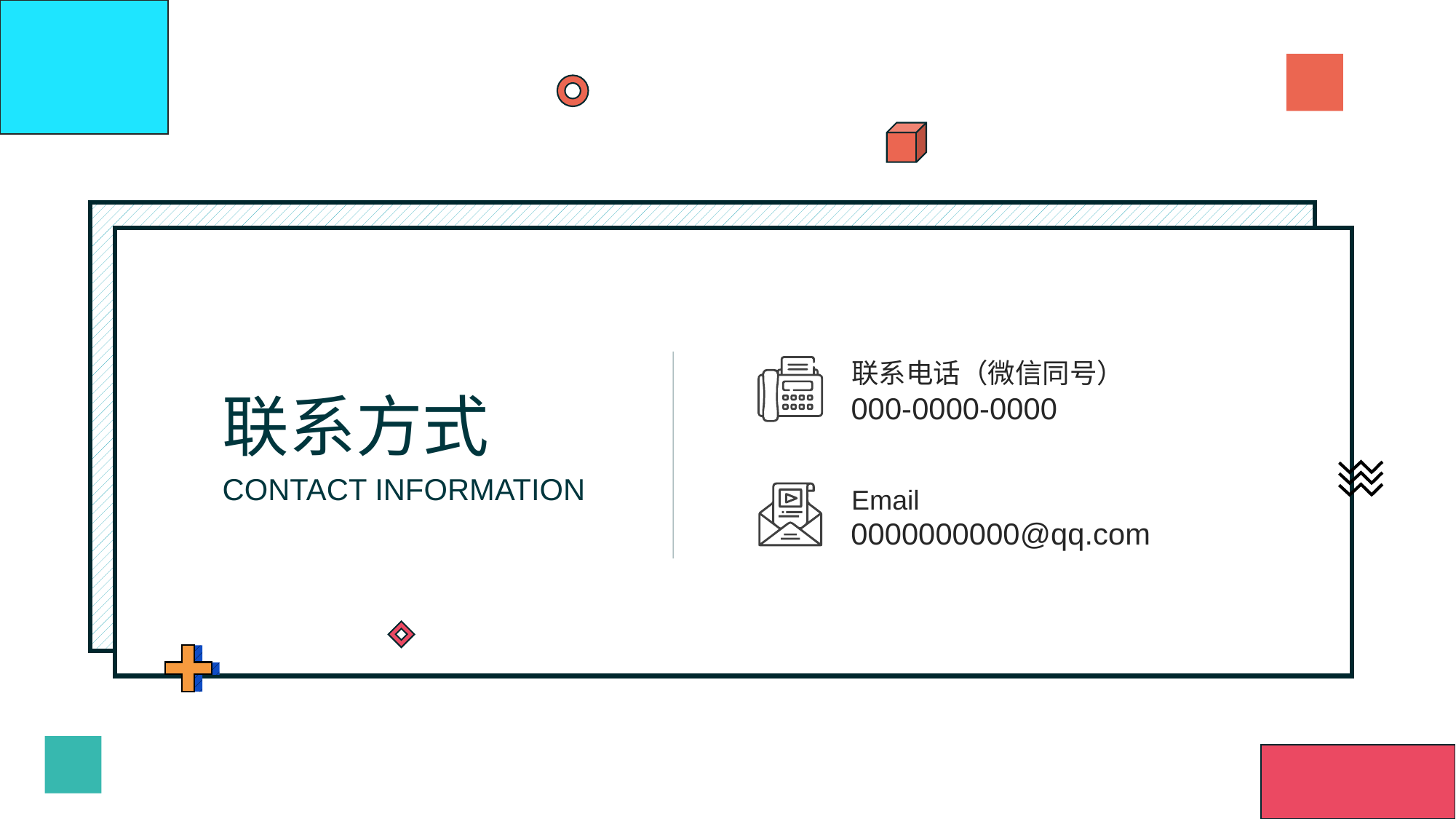

联系电话（微信同号）

联系方式

000-0000-0000

CONTACT INFORMATION
Email

0000000000@qq.com